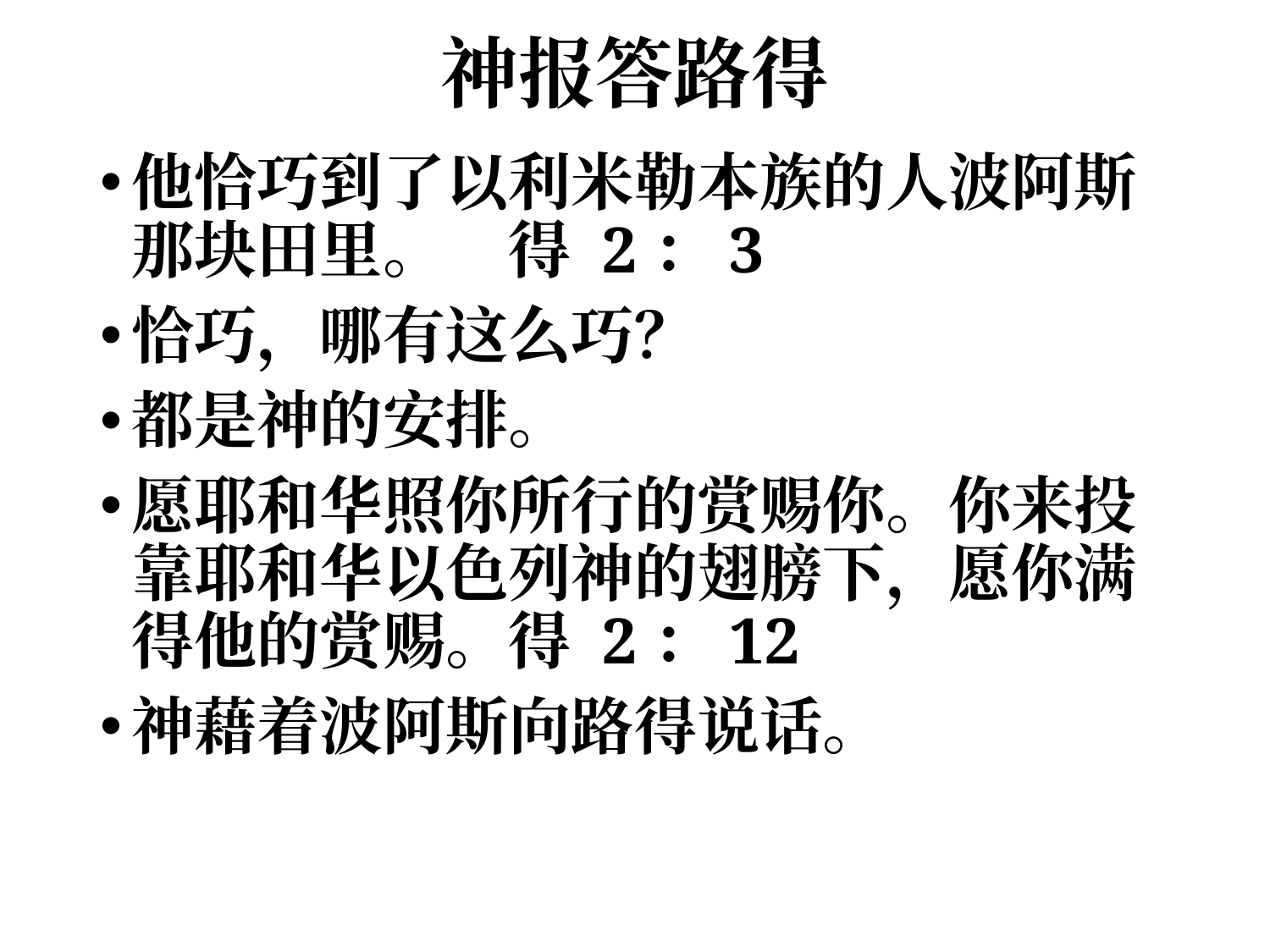

# 神报答路得
他恰巧到了以利米勒本族的人波阿斯那块田里。 			得 2：3
恰巧，哪有这么巧？
都是神的安排。
愿耶和华照你所行的赏赐你。你来投靠耶和华以色列神的翅膀下，愿你满得他的赏赐。			得 2：12
神藉着波阿斯向路得说话。